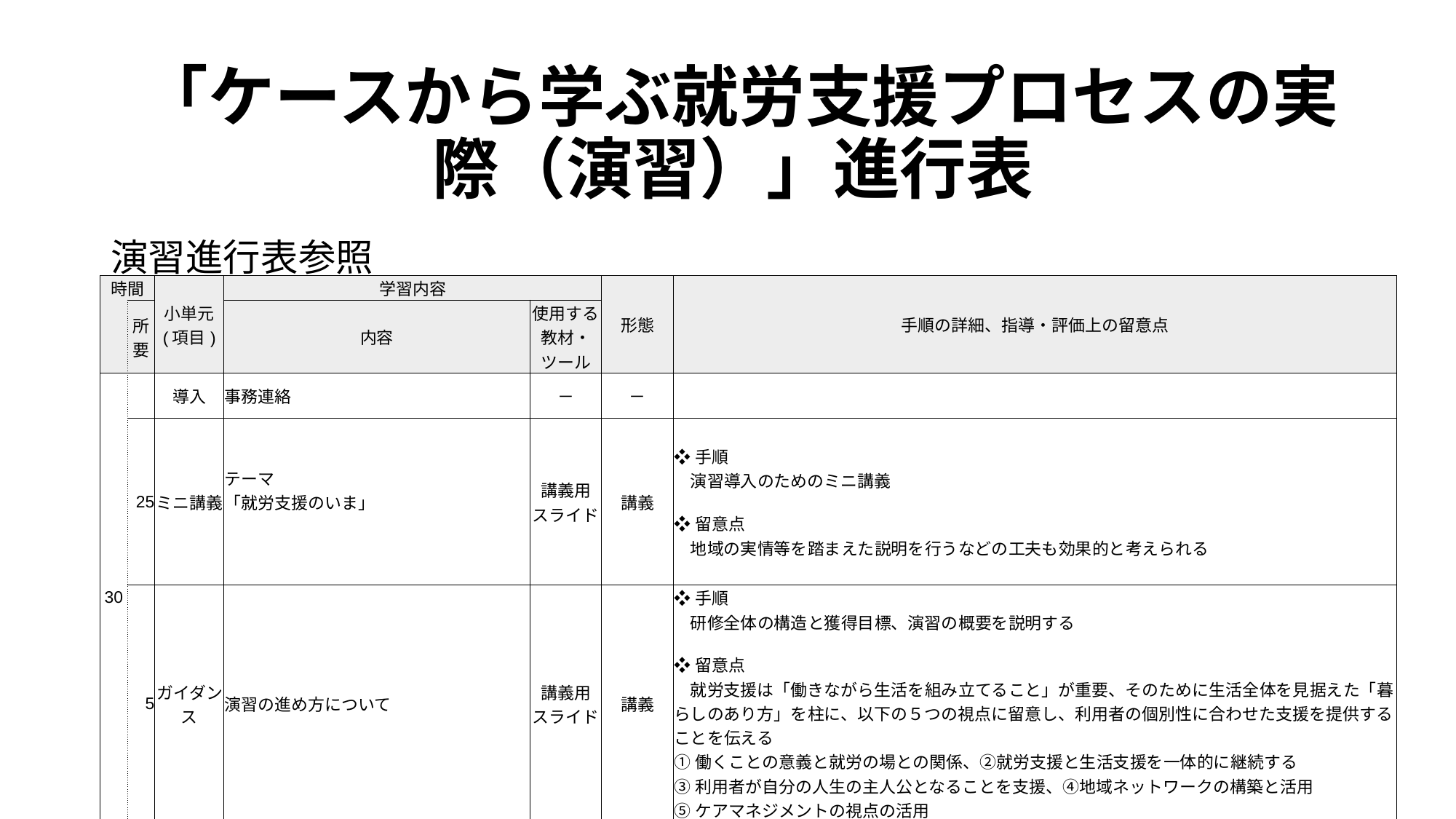

# 「ケースから学ぶ就労支援プロセスの実際（演習）」進行表
演習進行表参照
| 時間 |  | 小単元 (項目) | 学習内容 |  | 形態 | 手順の詳細、指導・評価上の留意点 |
| --- | --- | --- | --- | --- | --- | --- |
|  | 所要 |  | 内容 | 使用する教材・ツール |  |  |
| 30 |  | 導入 | 事務連絡 | － | － |  |
|  | 25 | ミニ講義 | テーマ 「就労支援のいま」 | 講義用 スライド | 講義 | ❖手順 　演習導入のためのミニ講義 ❖留意点 　地域の実情等を踏まえた説明を行うなどの工夫も効果的と考えられる |
|  | 5 | ガイダンス | 演習の進め方について | 講義用 スライド | 講義 | ❖手順 　研修全体の構造と獲得目標、演習の概要を説明する ❖留意点 　就労支援は「働きながら生活を組み立てること」が重要、そのために生活全体を見据えた「暮らしのあり方」を柱に、以下の５つの視点に留意し、利用者の個別性に合わせた支援を提供することを伝える ➀働くことの意義と就労の場との関係、➁就労支援と生活支援を一体的に継続する ③利用者が自分の人生の主人公となることを支援、④地域ネットワークの構築と活用 ⑤ケアマネジメントの視点の活用 |
14